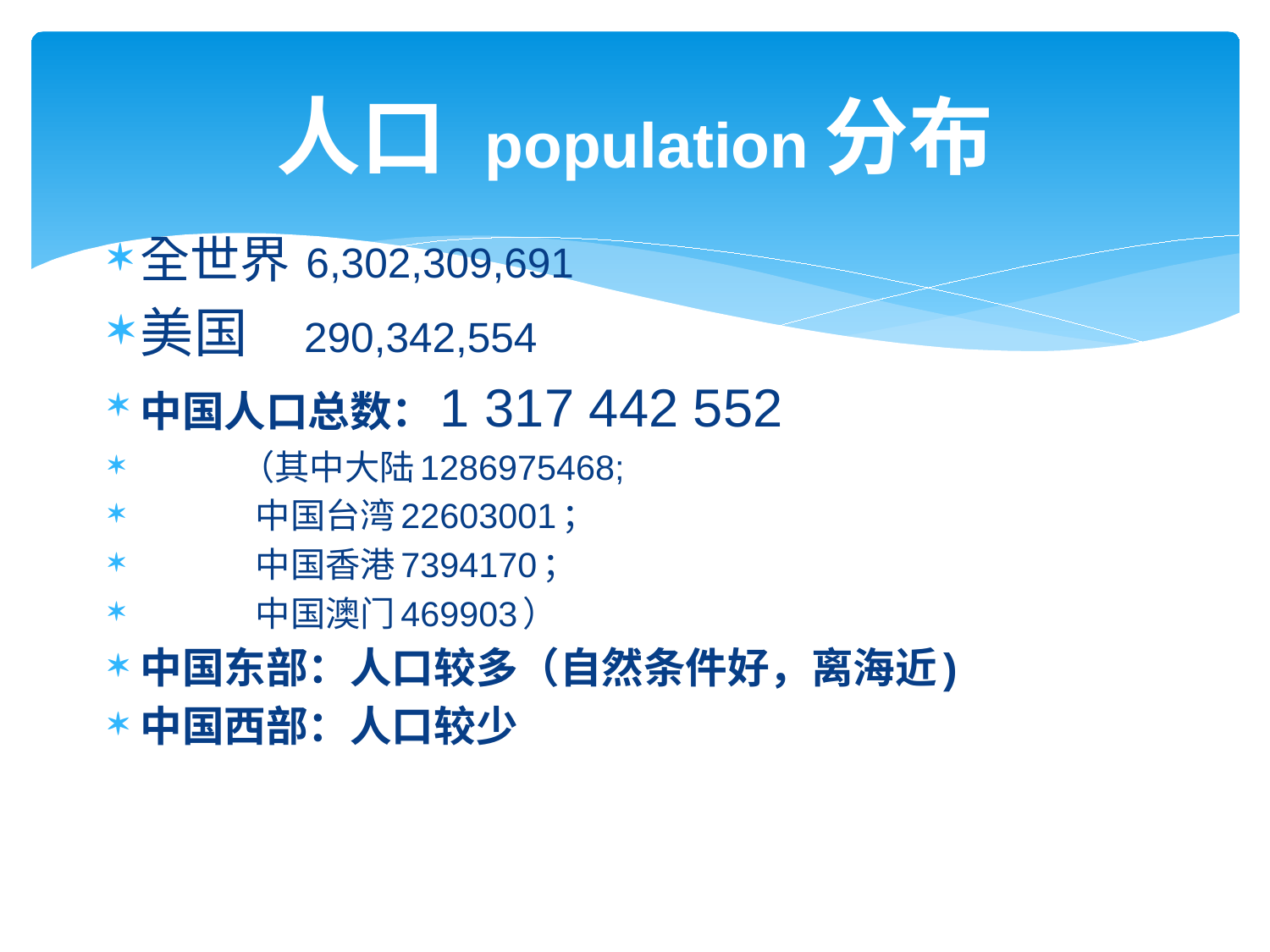

# 人口 population分布
全世界 6,302,309,691
美国    290,342,554
中国人口总数：1 317 442 552
            （其中大陆1286975468;
              中国台湾22603001；
              中国香港7394170；
              中国澳门469903）
中国东部：人口较多（自然条件好，离海近)
中国西部：人口较少